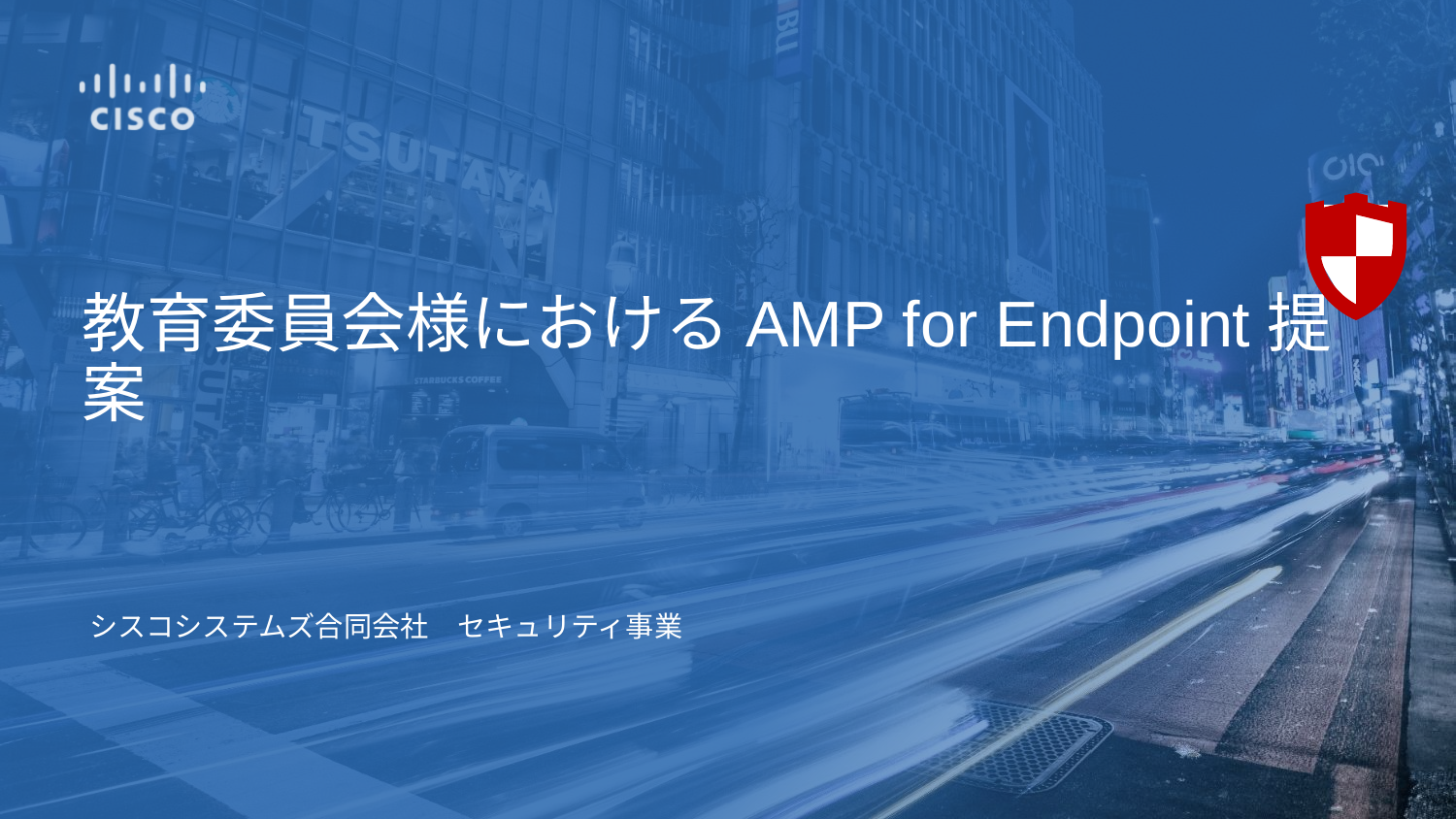

# 教育委員会様におけるAMP for Endpoint提案

シスコシステムズ合同会社　セキュリティ事業